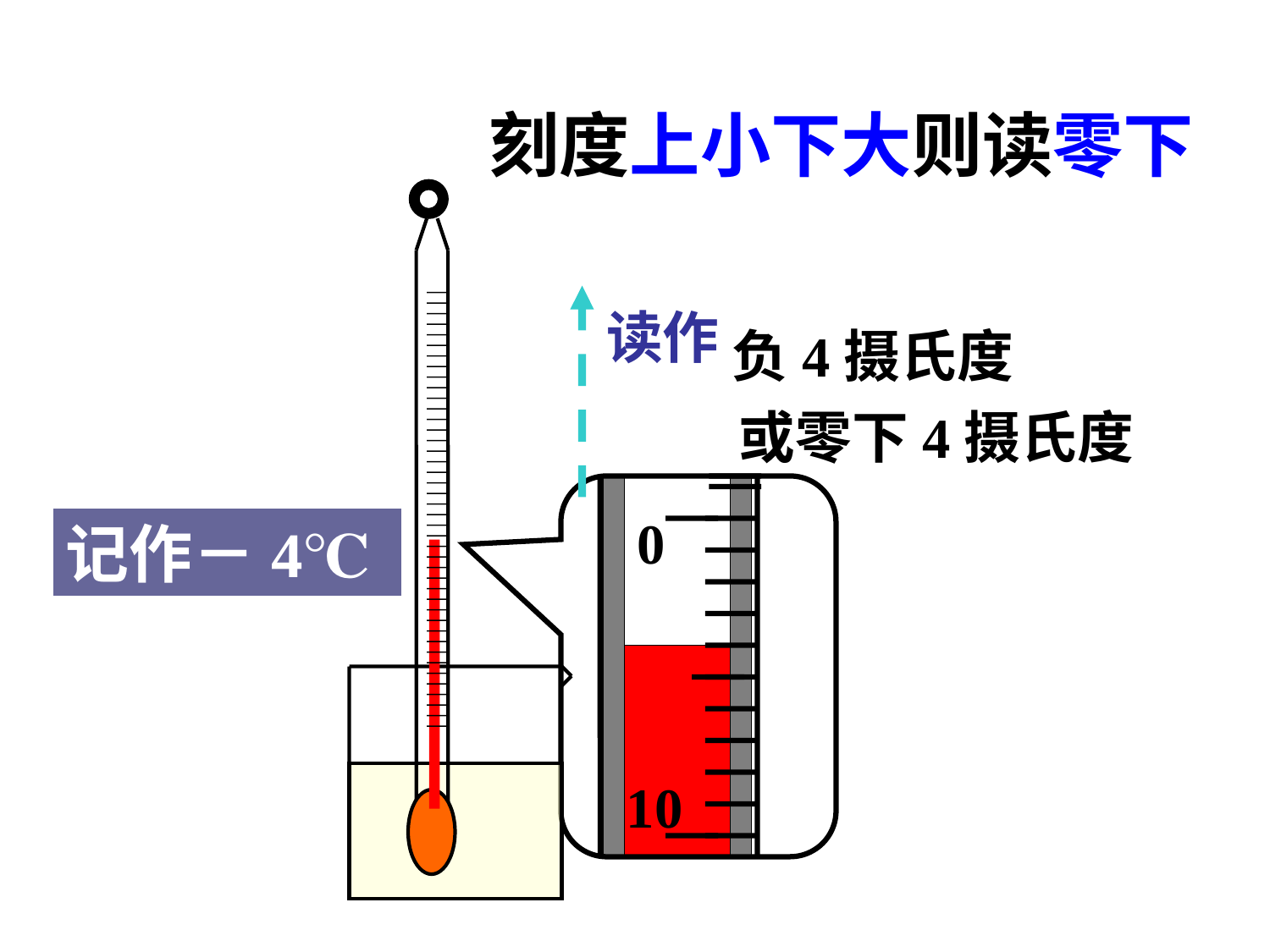

# 刻度上小下大则读零下

0

10

读作
负4摄氏度
或零下4摄氏度
记作－4℃